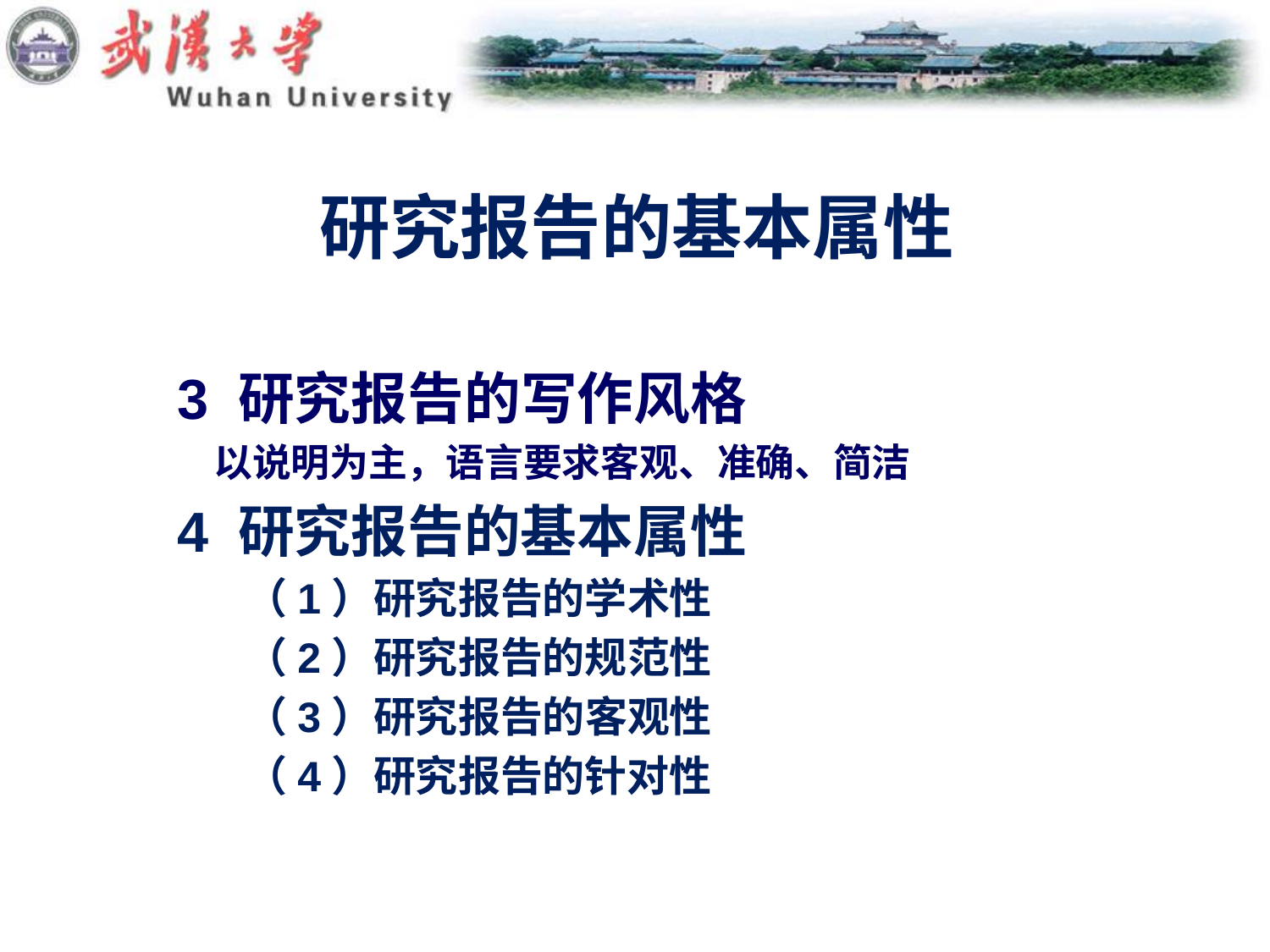

# 研究报告的基本属性
3 研究报告的写作风格
   以说明为主，语言要求客观、准确、简洁
4 研究报告的基本属性
      （1）研究报告的学术性
      （2）研究报告的规范性
      （3）研究报告的客观性
      （4）研究报告的针对性